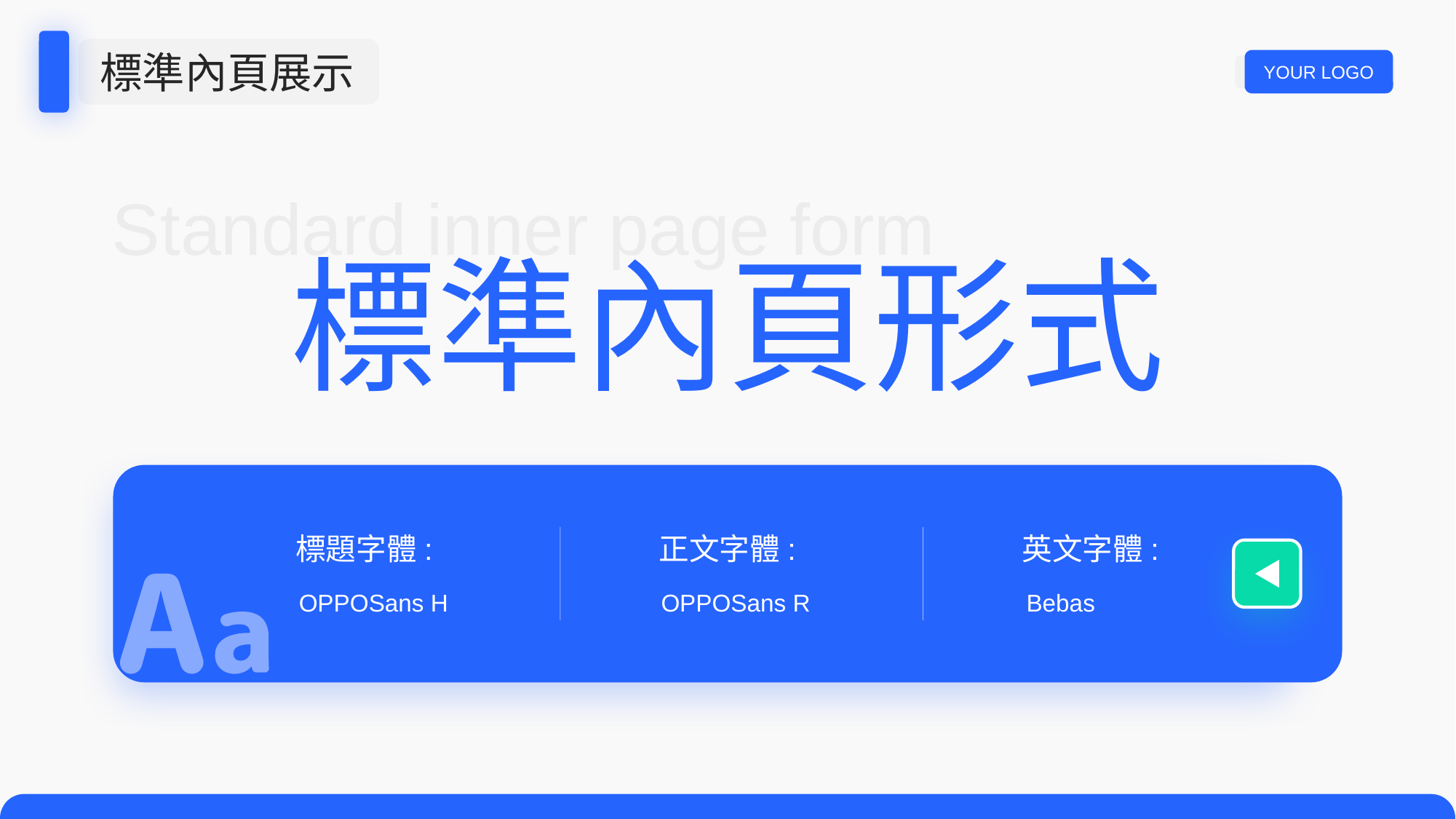

標準內頁展示

YOUR LOGO
Standard inner page form
標準內頁形式

標題字體:
OPPOSans H
正文字體:
OPPOSans R
英文字體:
Bebas